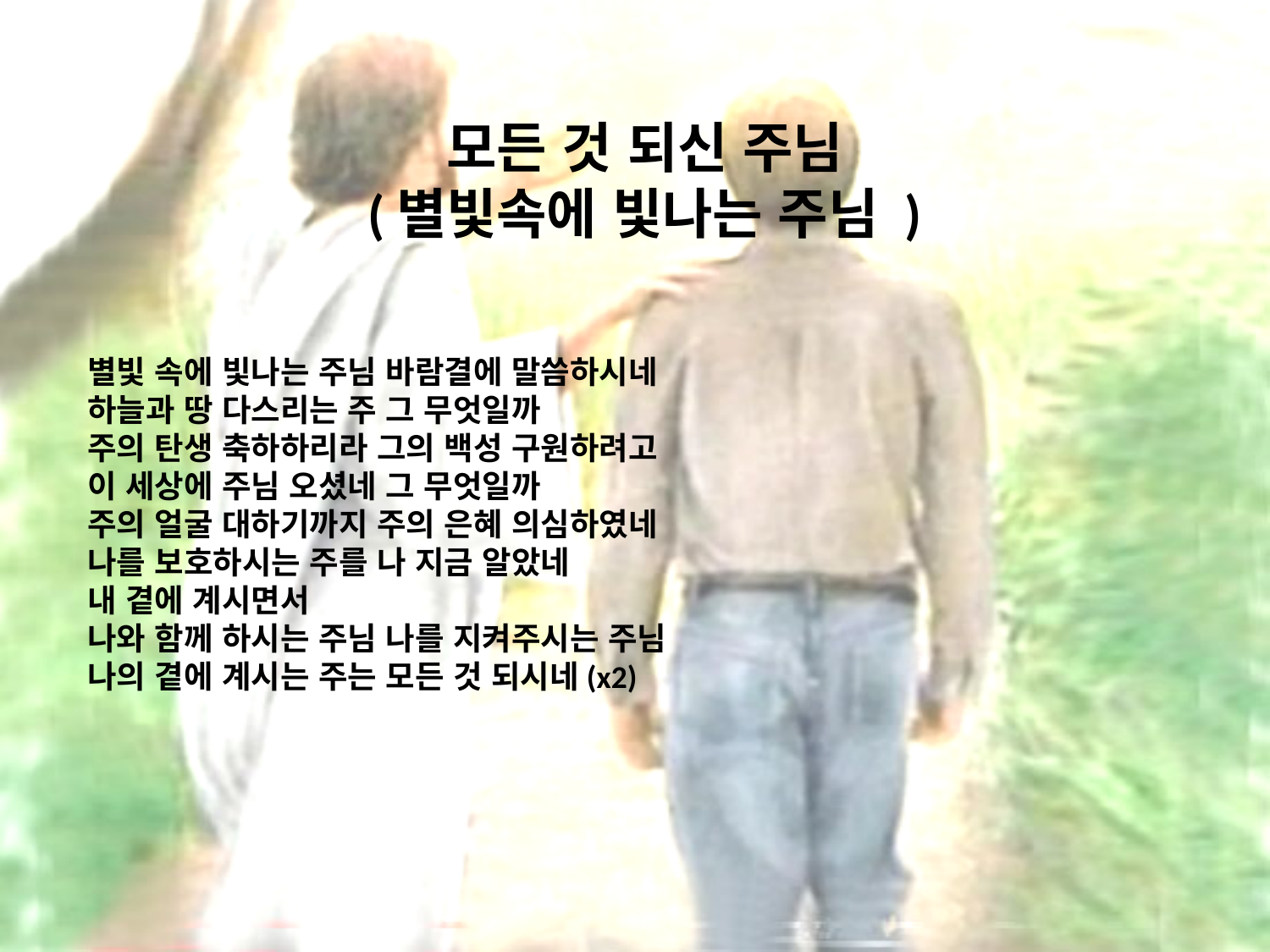

# 모든 것 되신 주님 (별빛속에 빛나는 주님 )
별빛 속에 빛나는 주님 바람결에 말씀하시네
하늘과 땅 다스리는 주 그 무엇일까
주의 탄생 축하하리라 그의 백성 구원하려고
이 세상에 주님 오셨네 그 무엇일까
주의 얼굴 대하기까지 주의 은혜 의심하였네
나를 보호하시는 주를 나 지금 알았네
내 곁에 계시면서
나와 함께 하시는 주님 나를 지켜주시는 주님
나의 곁에 계시는 주는 모든 것 되시네(x2)